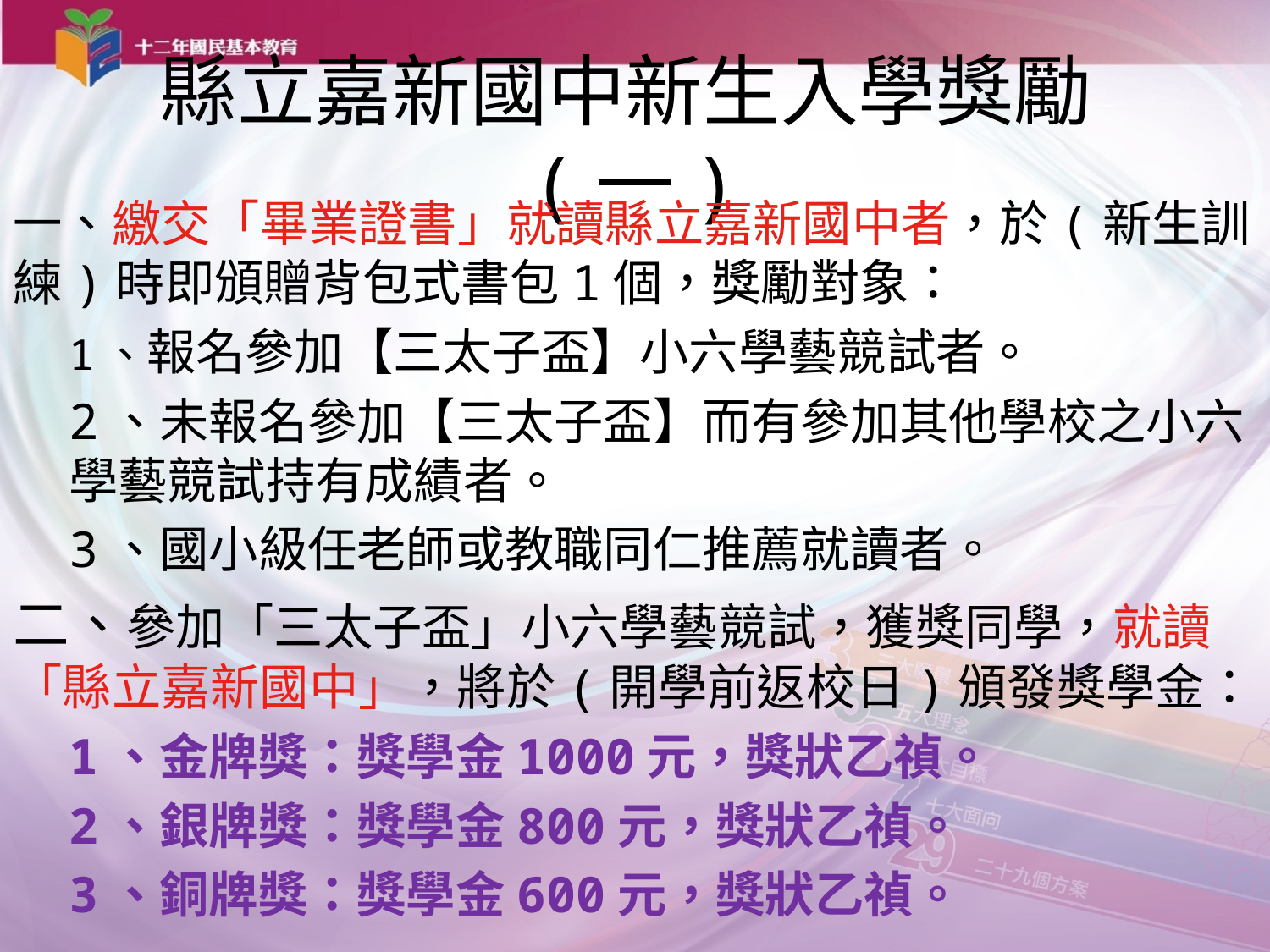

# 縣立嘉新國中新生入學獎勵(一)
一、繳交「畢業證書」就讀縣立嘉新國中者，於(新生訓練)時即頒贈背包式書包1個，獎勵對象：
1、報名參加【三太子盃】小六學藝競試者。
2、未報名參加【三太子盃】而有參加其他學校之小六學藝競試持有成績者。
3、國小級任老師或教職同仁推薦就讀者。
二、參加「三太子盃」小六學藝競試，獲獎同學，就讀「縣立嘉新國中」，將於(開學前返校日)頒發獎學金：
1、金牌獎：獎學金1000元，獎狀乙禎。
2、銀牌獎：獎學金800元，獎狀乙禎。
3、銅牌獎：獎學金600元，獎狀乙禎。